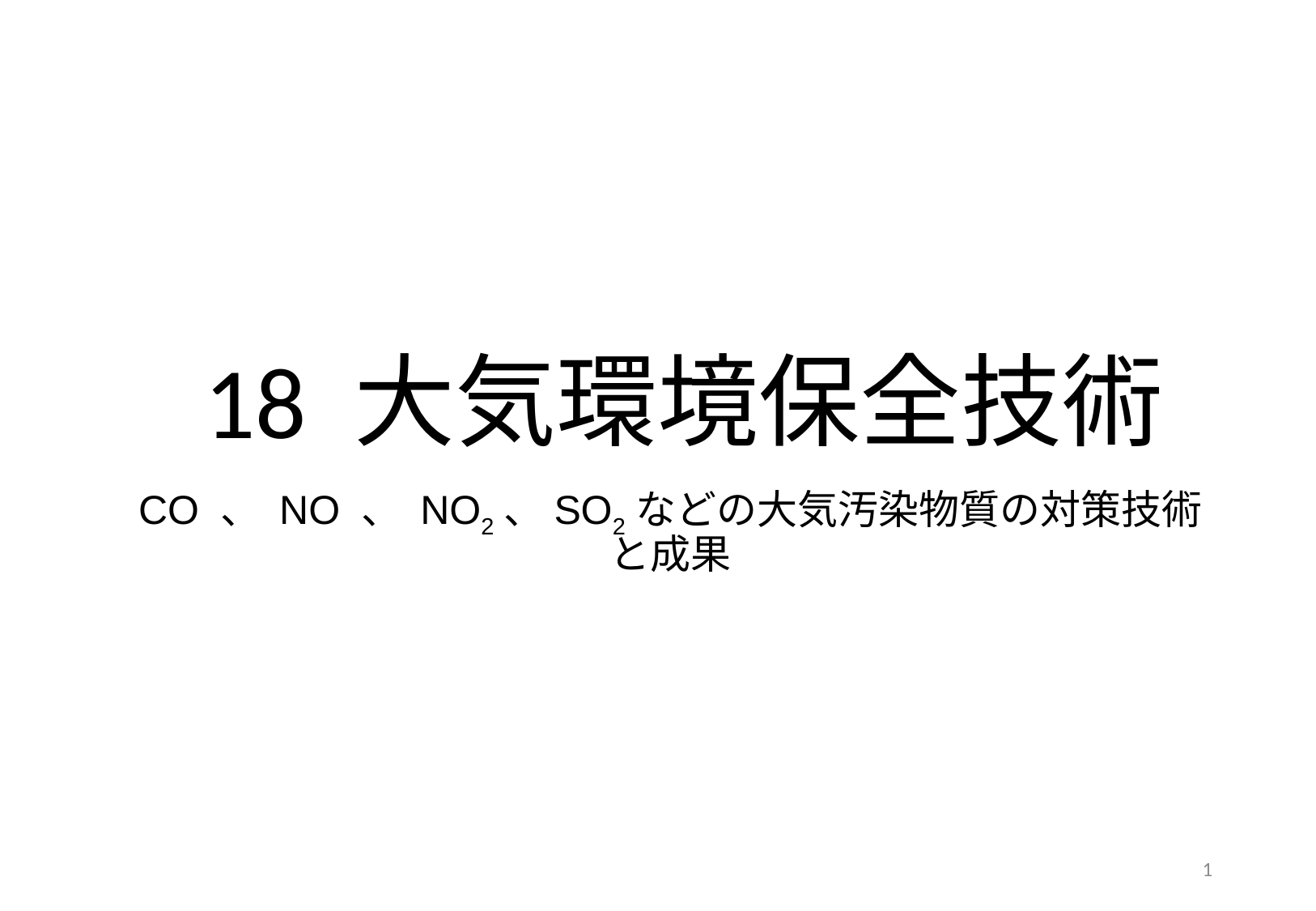

# 18 大気環境保全技術
CO 、 NO 、 NO2、SO2などの大気汚染物質の対策技術と成果
1